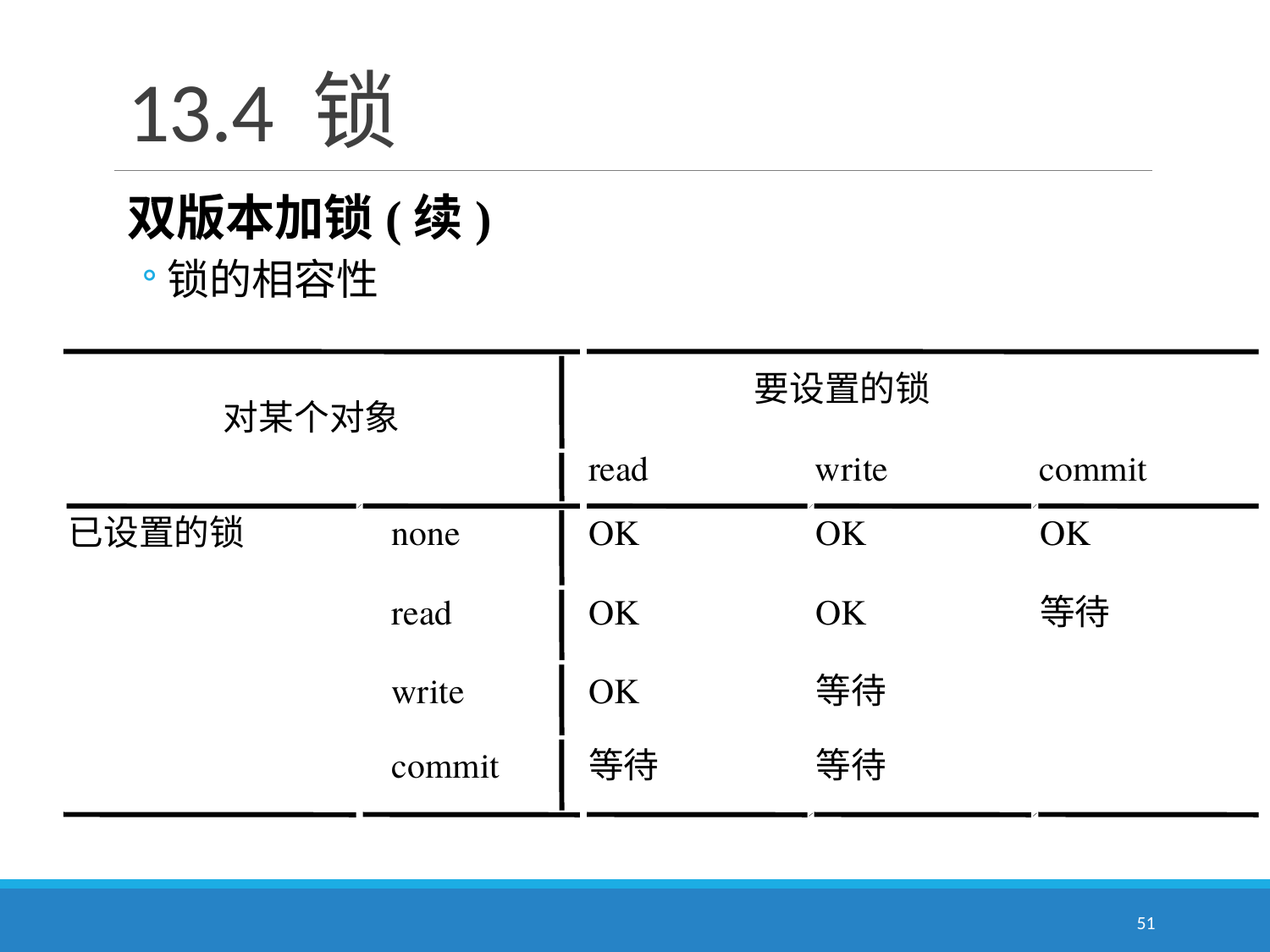

# 13.4 锁
双版本加锁(续)
锁的相容性

要设置的锁
对某个对象
read
write
commit

已设置的锁

none

OK

OK

OK

read

OK

OK

等待

write
OK
等待

commit
等待
等待

51